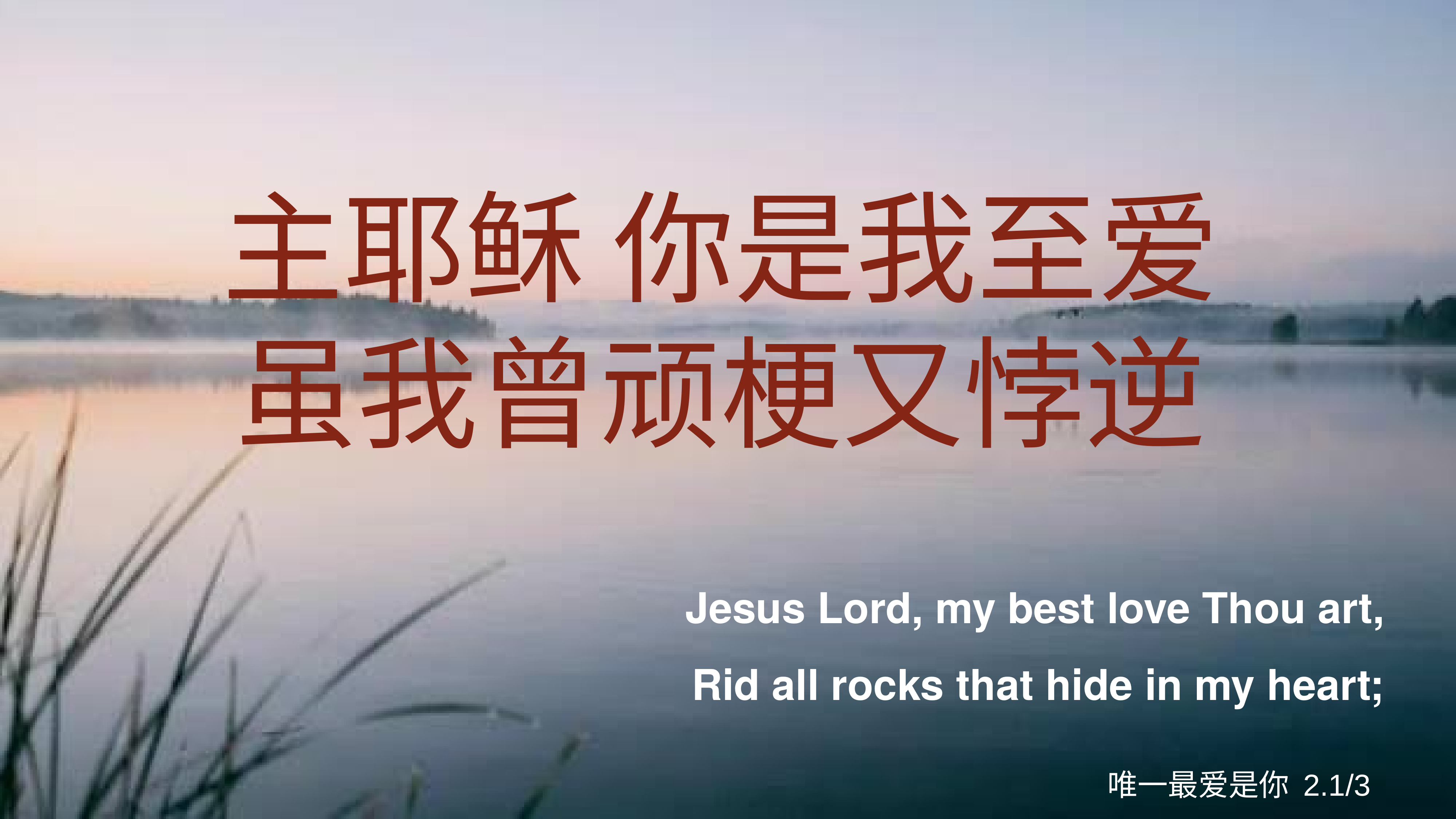

主耶稣 你是我至爱
虽我曾顽梗又悖逆
Jesus Lord, my best love Thou art,
Rid all rocks that hide in my heart;
唯一最爱是你 2.1/3